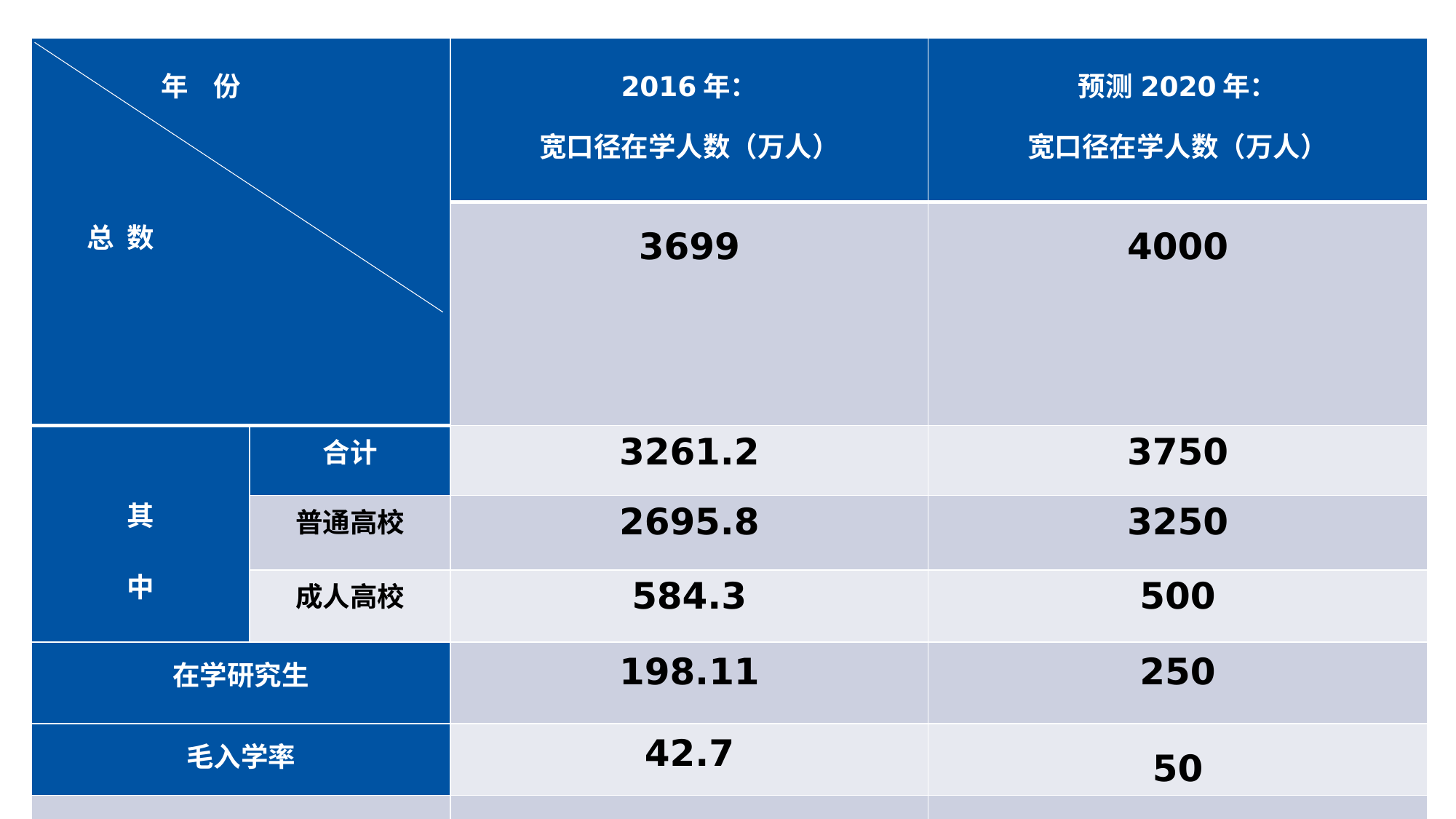

| 年 份 总 数 |  | 2016年： 宽口径在学人数（万人） | 预测2020年： 宽口径在学人数（万人） |
| --- | --- | --- | --- |
|  |  | 3699 | 4000 |
| 其 中 | 合计 | 3261.2 | 3750 |
|  | 普通高校 | 2695.8 | 3250 |
|  | 成人高校 | 584.3 | 500 |
| 在学研究生 |  | 198.11 | 250 |
| 毛入学率 |  | 42.7 | 50 |
|  |  | 大众化 | 普及化 |